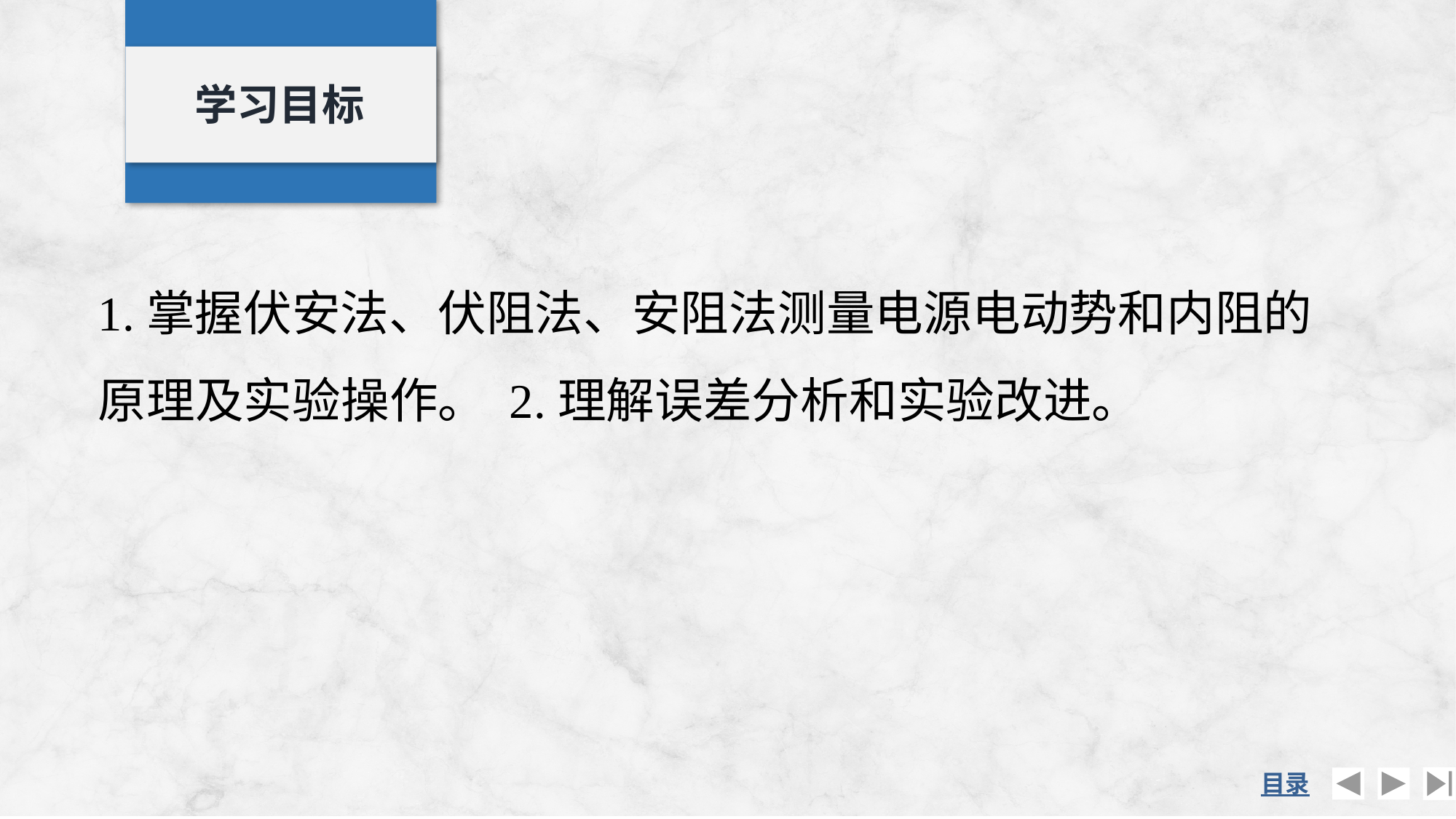

学习目标
1.掌握伏安法、伏阻法、安阻法测量电源电动势和内阻的原理及实验操作。 2.理解误差分析和实验改进。